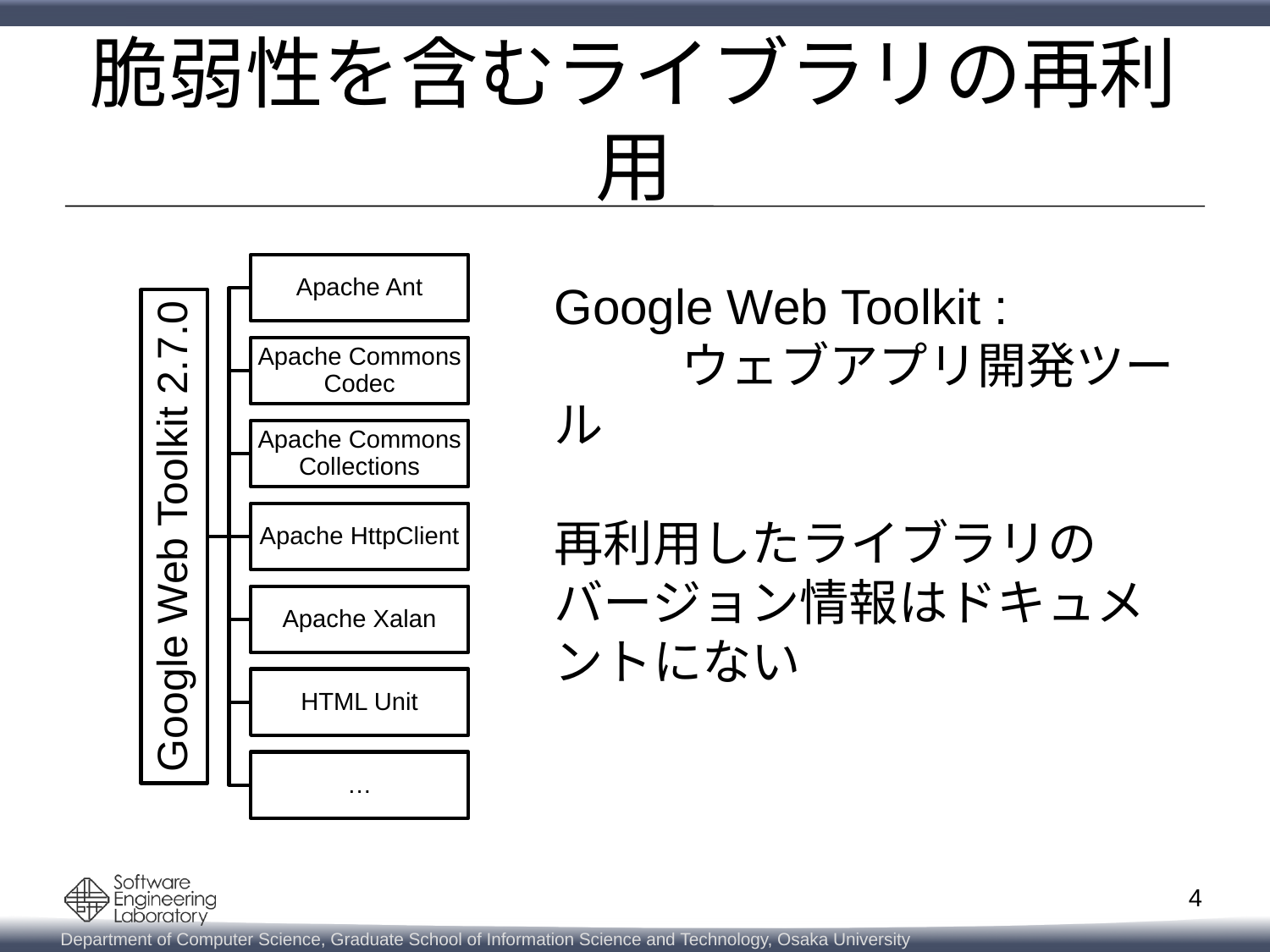

# 脆弱性を含むライブラリの再利用

Google Web Toolkit 2.7.0
Apache Ant
Apache Commons Codec
Apache Commons Collections
Apache HttpClient
Apache Xalan
HTML Unit
…
Google Web Toolkit :
	ウェブアプリ開発ツール

再利用したライブラリのバージョン情報はドキュメントにない
4